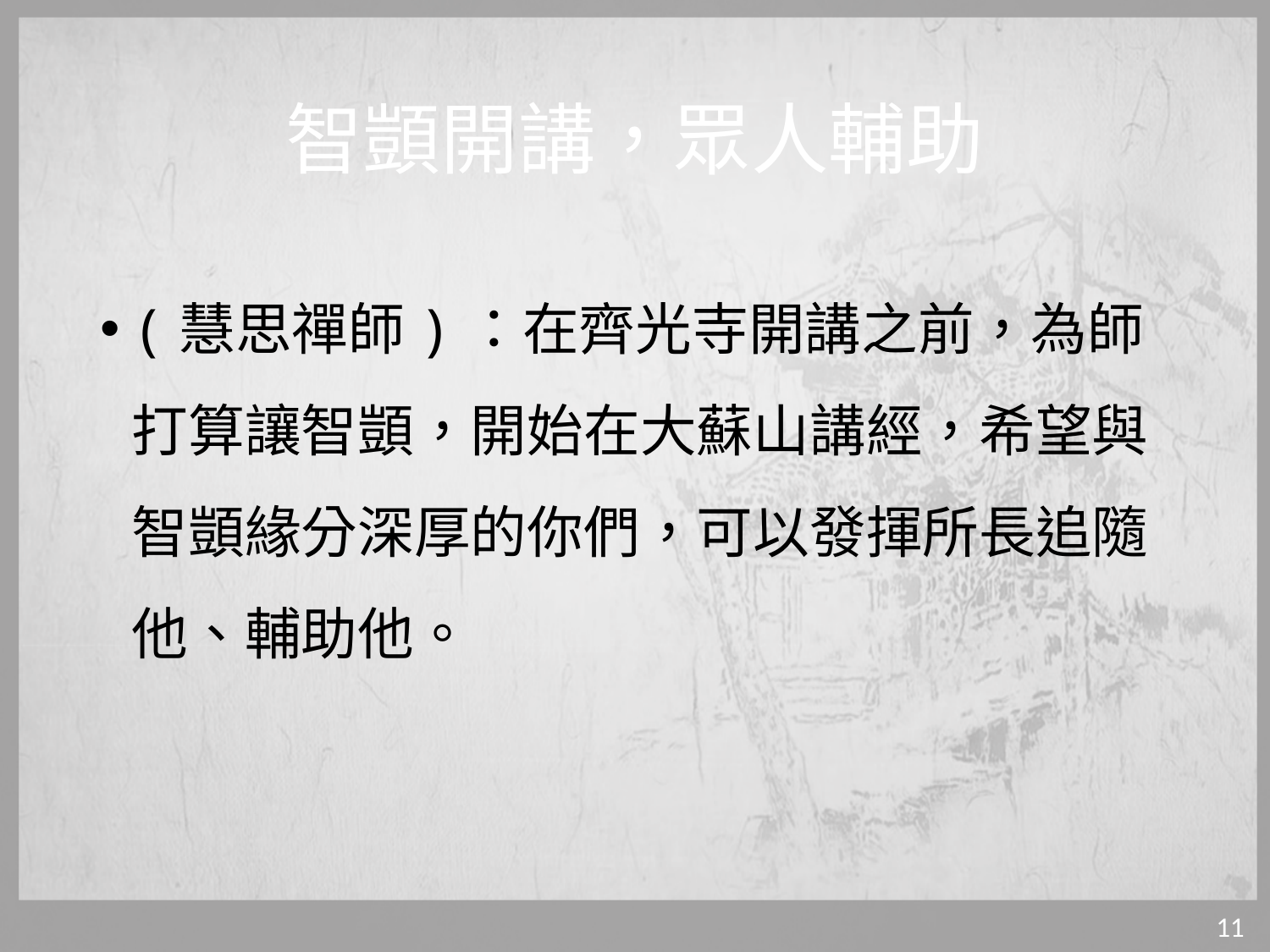

# 智顗開講，眾人輔助
(慧思禪師)：在齊光寺開講之前，為師打算讓智顗，開始在大蘇山講經，希望與智顗緣分深厚的你們，可以發揮所長追隨他、輔助他。

11